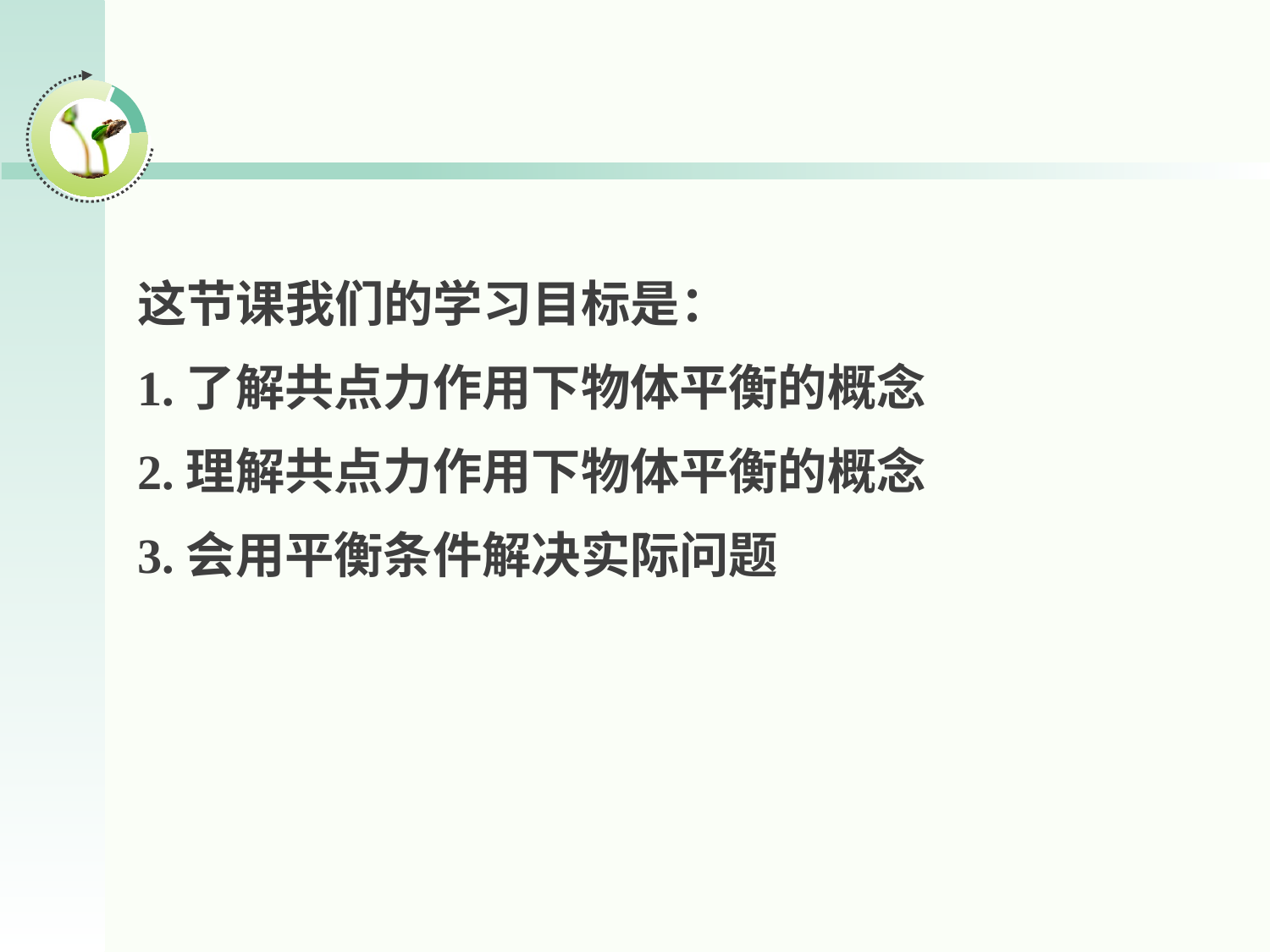

这节课我们的学习目标是：
1.了解共点力作用下物体平衡的概念
2.理解共点力作用下物体平衡的概念
3.会用平衡条件解决实际问题